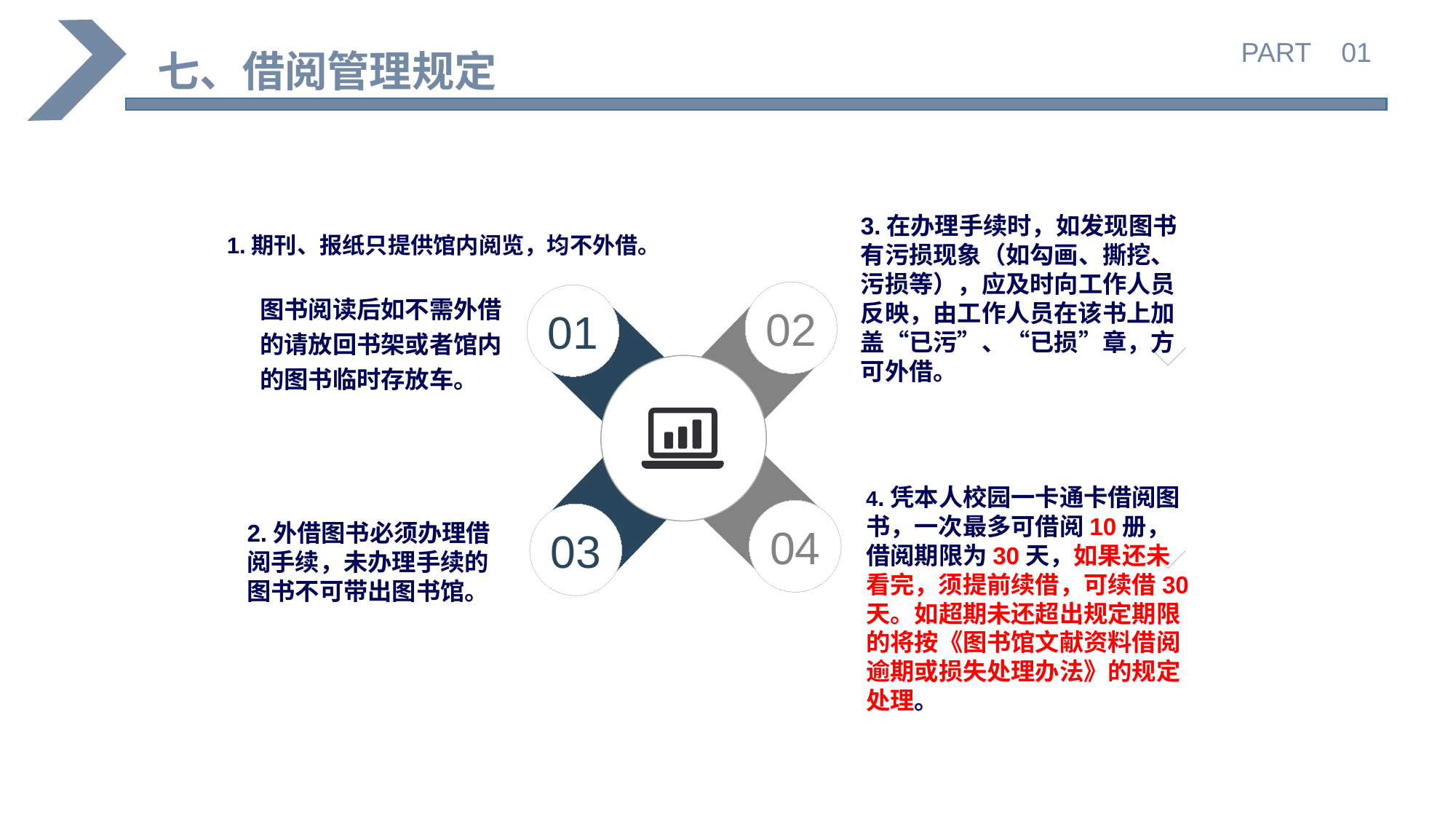

PART    01
七、借阅管理规定

 1.期刊、报纸只提供馆内阅览，均不外借。

图书阅读后如不需外借的请放回书架或者馆内的图书临时存放车。
3.在办理手续时，如发现图书有污损现象（如勾画、撕挖、污损等），应及时向工作人员反映，由工作人员在该书上加盖“已污”、“已损”章，方可外借。
02
01

04
03
4.凭本人校园一卡通卡借阅图书，一次最多可借阅10册，借阅期限为30天，如果还未看完，须提前续借，可续借30天。如超期未还超出规定期限的将按《图书馆文献资料借阅逾期或损失处理办法》的规定处理。
2.外借图书必须办理借阅手续，未办理手续的图书不可带出图书馆。